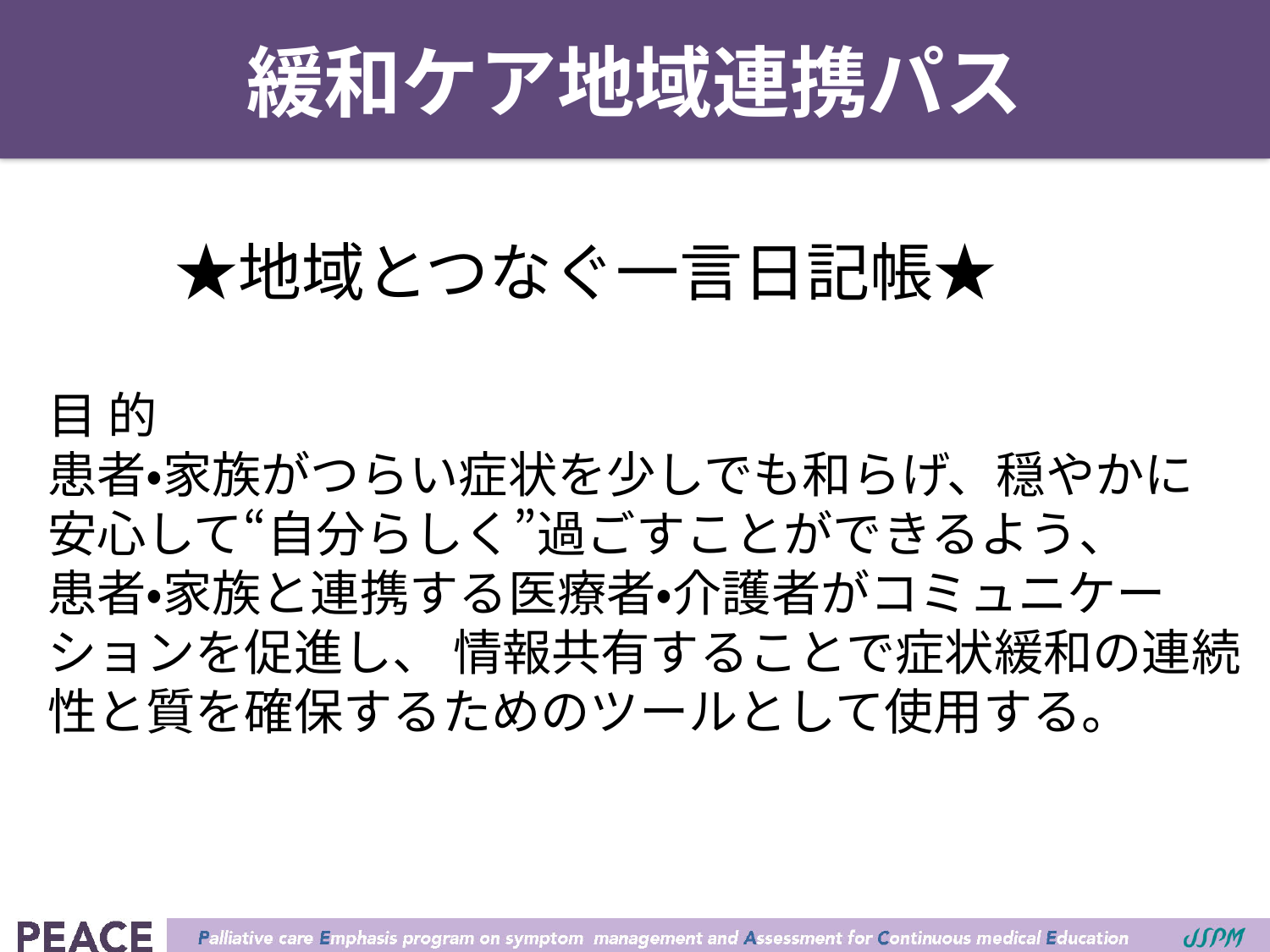

# 緩和ケア地域連携パス
　　★地域とつなぐ一言日記帳★

目 的
患者・家族がつらい症状を少しでも和らげ、穏やかに安心して“自分らしく”過ごすことができるよう、
患者・家族と連携する医療者・介護者がコミュニケーションを促進し、 情報共有することで症状緩和の連続性と質を確保するためのツールとして使用する。